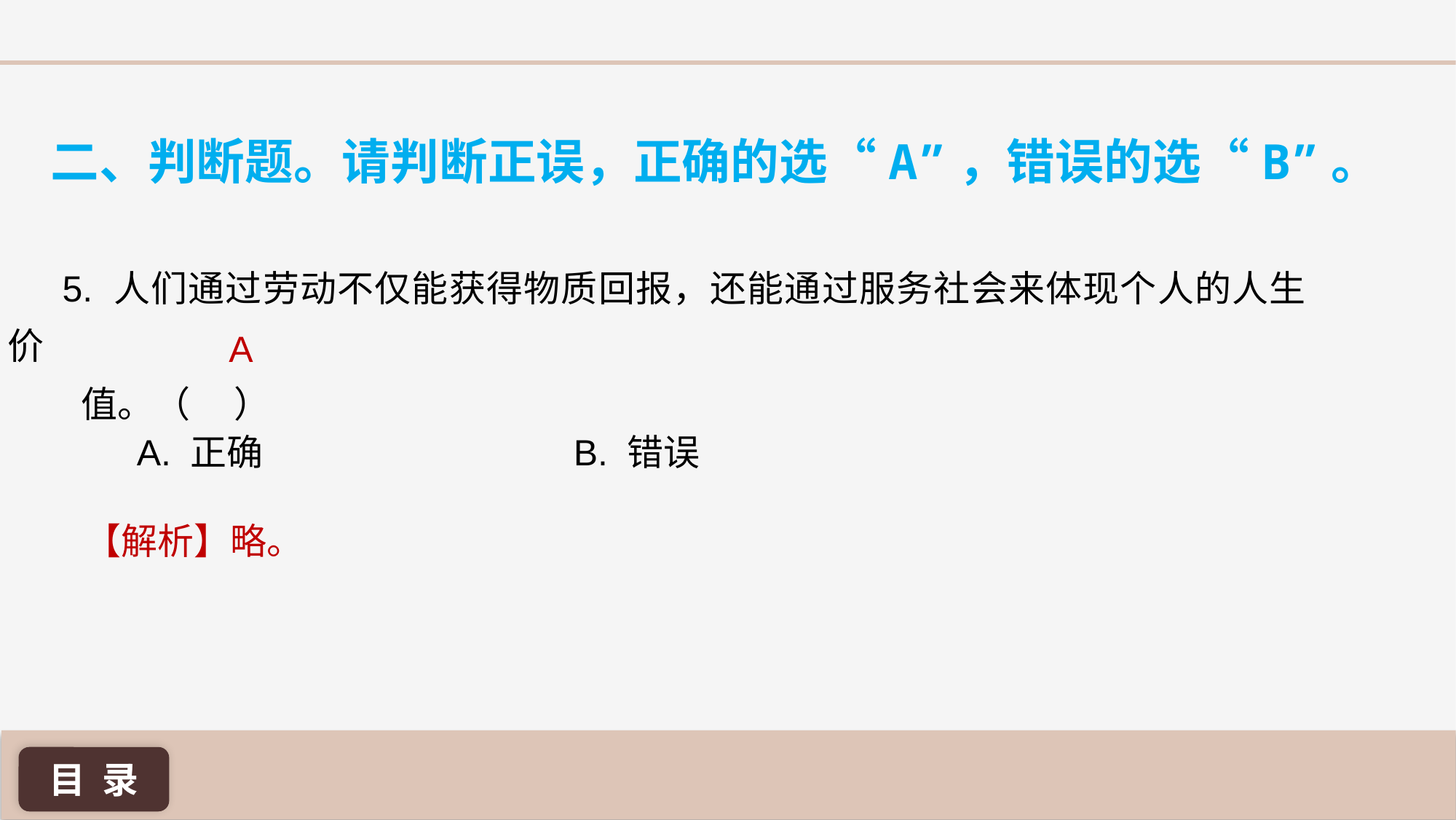

二、判断题。请判断正误，正确的选“A”，错误的选“B”。
5. 人们通过劳动不仅能获得物质回报，还能通过服务社会来体现个人的人生价
         值。（ 	 ）
A
A. 正确 			B. 错误
【解析】略。